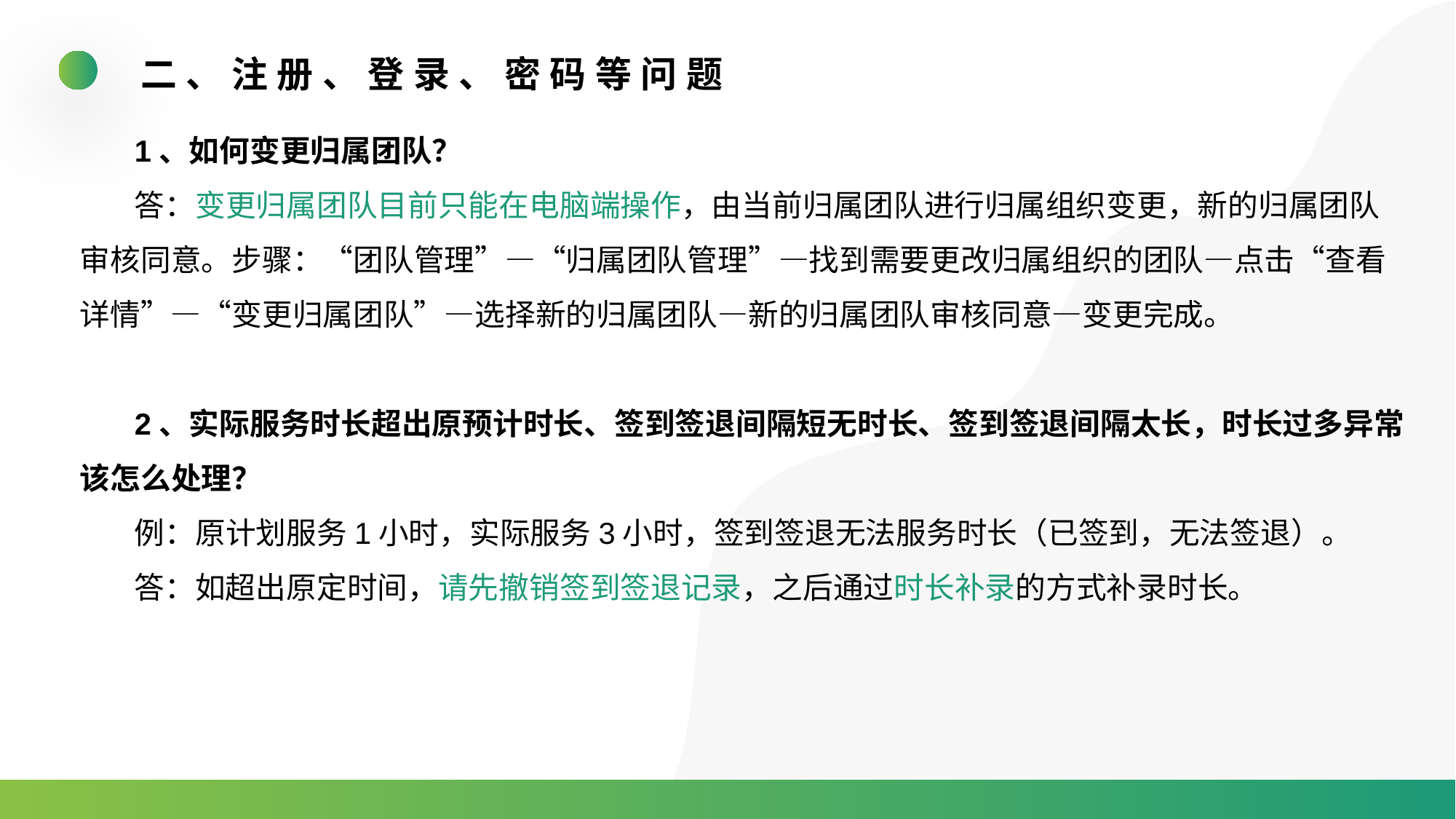

二、注册、登录、密码等问题
1、如何变更归属团队？
答：变更归属团队目前只能在电脑端操作，由当前归属团队进行归属组织变更，新的归属团队审核同意。步骤：“团队管理”—“归属团队管理”—找到需要更改归属组织的团队—点击“查看详情”—“变更归属团队”—选择新的归属团队—新的归属团队审核同意—变更完成。

2、实际服务时长超出原预计时长、签到签退间隔短无时长、签到签退间隔太长，时长过多异常该怎么处理？
例：原计划服务1小时，实际服务3小时，签到签退无法服务时长（已签到，无法签退）。
答：如超出原定时间，请先撤销签到签退记录，之后通过时长补录的方式补录时长。